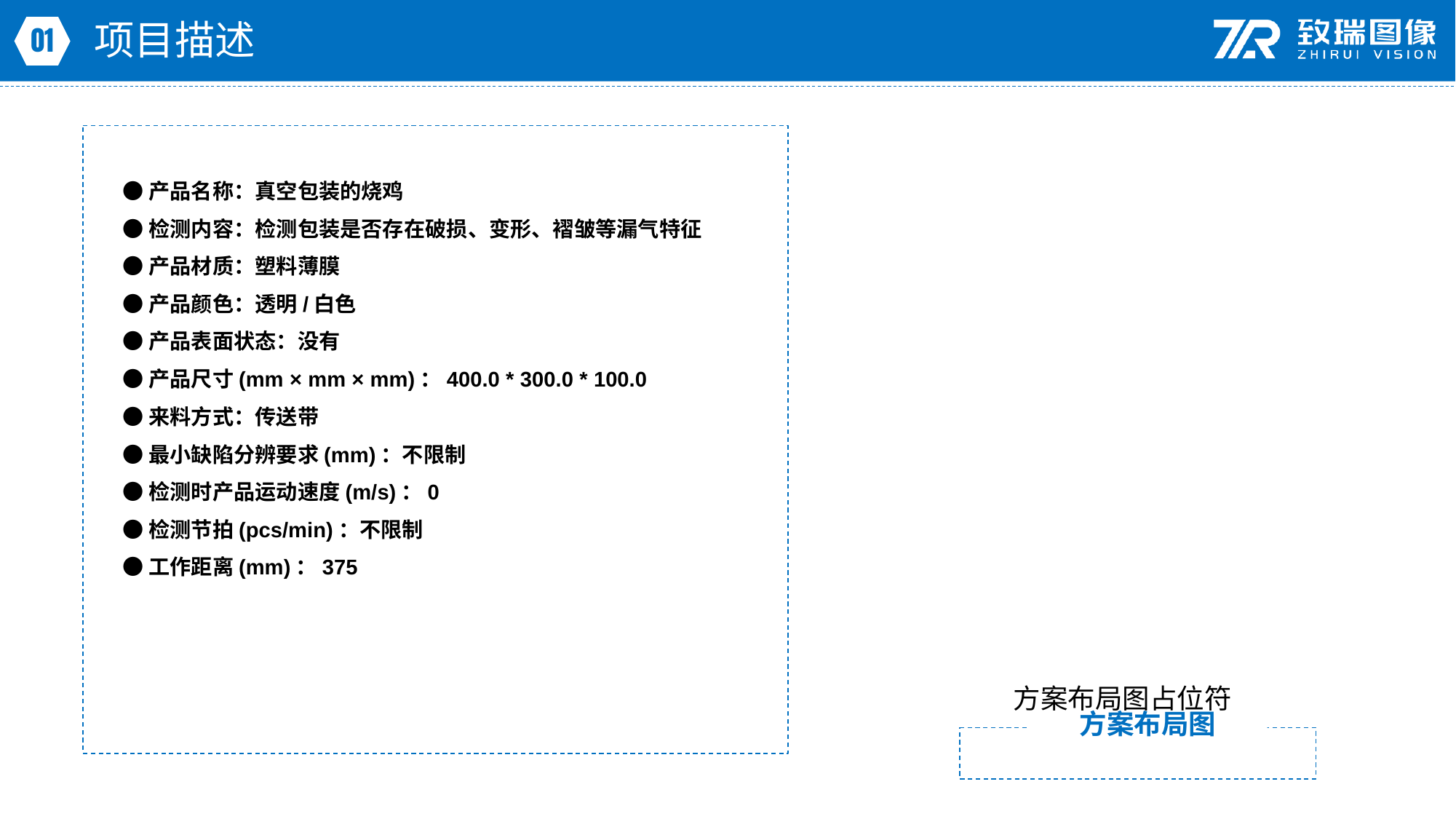

项目描述
01

●产品名称：真空包装的烧鸡
●检测内容：检测包装是否存在破损、变形、褶皱等漏气特征
●产品材质：塑料薄膜
●产品颜色：透明/白色
●产品表面状态：没有
●产品尺寸(mm × mm × mm)：400.0 * 300.0 * 100.0
●来料方式：传送带
●最小缺陷分辨要求(mm)：不限制
●检测时产品运动速度(m/s)：0
●检测节拍(pcs/min)：不限制
●工作距离(mm)：375
方案布局图占位符
方案布局图